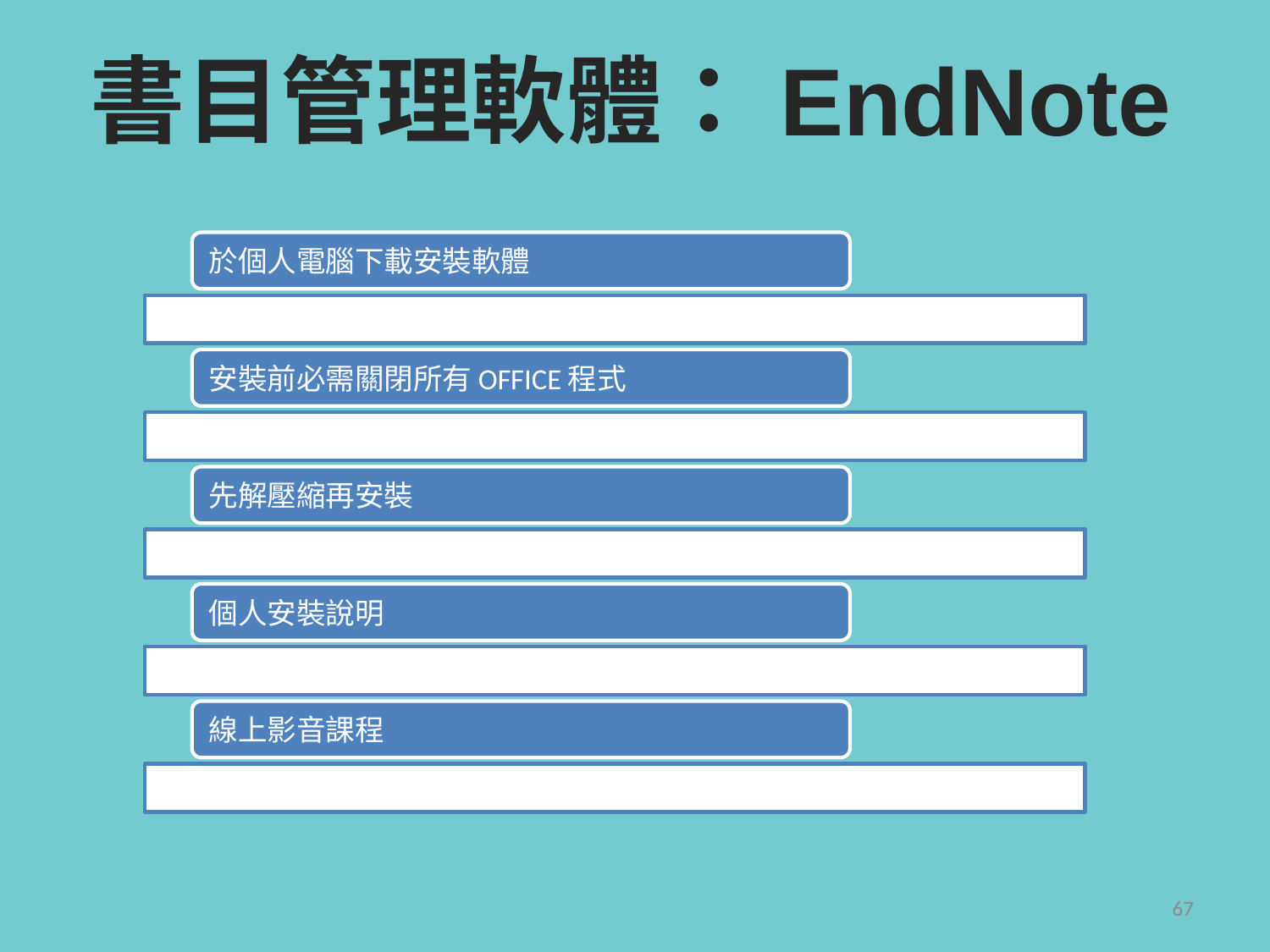

# 書目管理軟體：EndNote
於個人電腦下載安裝軟體
安裝前必需關閉所有OFFICE程式
先解壓縮再安裝
線上影音課程
個人安裝說明
67